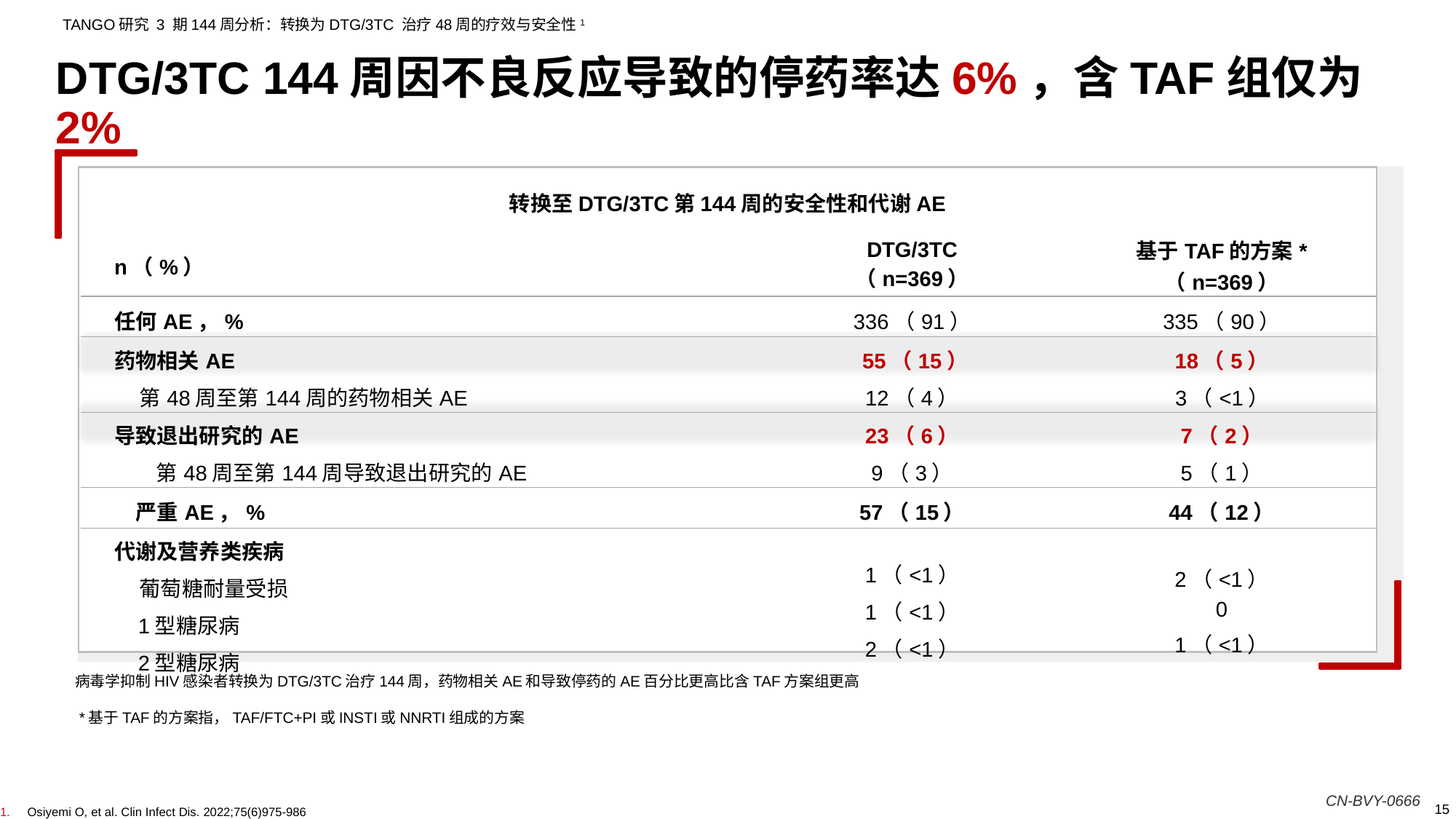

TANGO研究 3 期144周分析：转换为DTG/3TC 治疗48周的疗效与安全性1
# DTG/3TC 144周因不良反应导致的停药率达6%，含TAF组仅为2%

转换至DTG/3TC第144周的安全性和代谢AE
| n（%） | DTG/3TC （n=369） | 基于TAF的方案\* （n=369） |
| --- | --- | --- |
| 任何AE，% | 336（91） | 335（90） |
| 药物相关AE 第48周至第144周的药物相关AE | 55（15） 12（4） | 18（5） 3（<1） |
| 导致退出研究的AE 第48周至第144周导致退出研究的AE | 23（6） 9（3） | 7（2） 5（1） |
| 严重AE，% | 57（15） | 44（12） |
| 代谢及营养类疾病 葡萄糖耐量受损 1型糖尿病 2型糖尿病 | 1（<1） 1（<1） 2（<1） | 2（<1） 0 1（<1） |

病毒学抑制HIV感染者转换为DTG/3TC治疗144周，药物相关AE和导致停药的AE百分比更高比含TAF方案组更高
*基于TAF的方案指，TAF/FTC+PI或INSTI或NNRTI组成的方案
Osiyemi O, et al. Clin Infect Dis. 2022;75(6)975-986